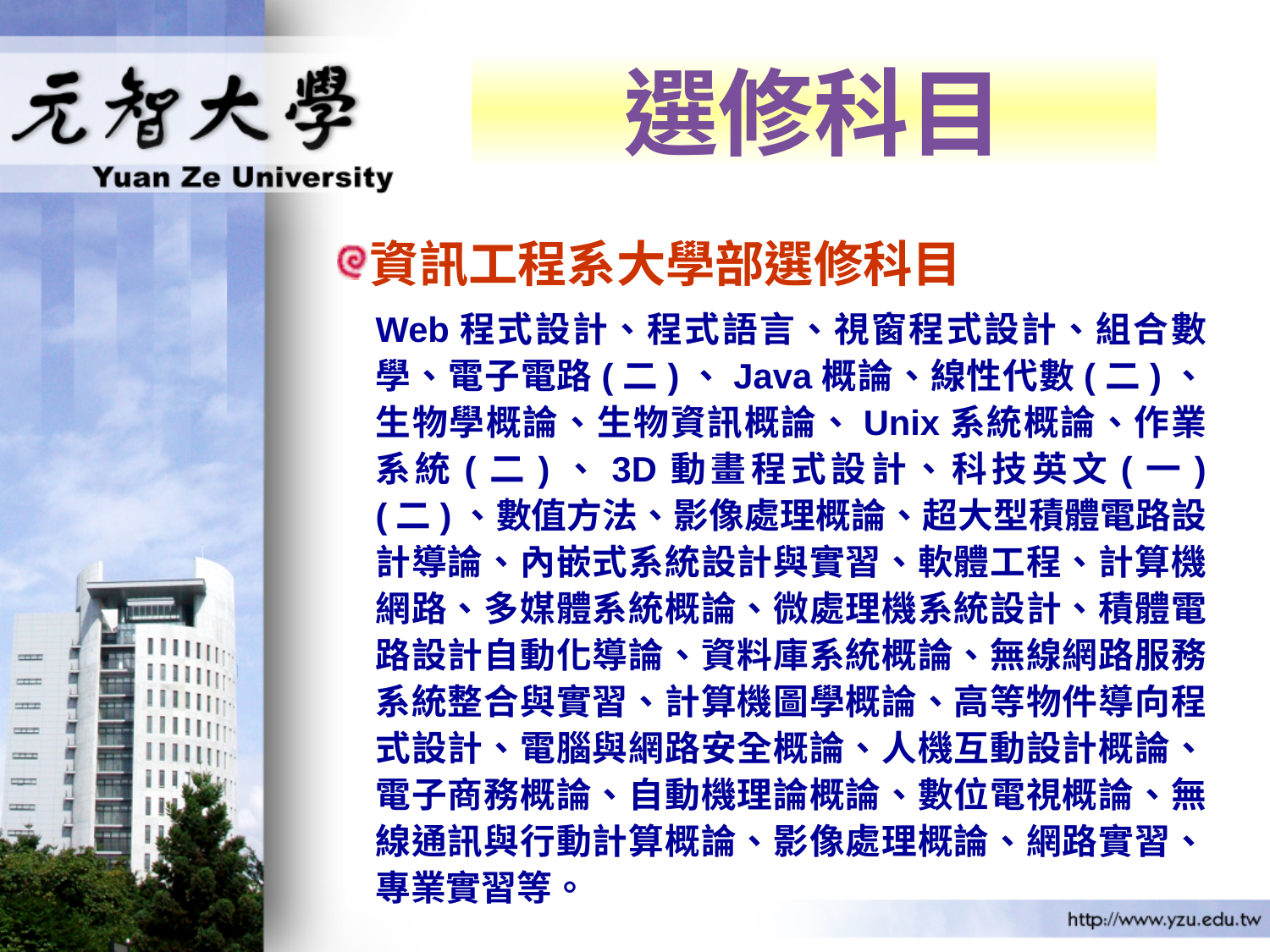

選修科目
資訊工程系大學部選修科目
	Web程式設計、程式語言、視窗程式設計、組合數學、電子電路(二)、Java概論、線性代數(二)、生物學概論、生物資訊概論、Unix系統概論、作業系統(二)、3D動畫程式設計、科技英文(一)(二)、數值方法、影像處理概論、超大型積體電路設計導論、內嵌式系統設計與實習、軟體工程、計算機網路、多媒體系統概論、微處理機系統設計、積體電路設計自動化導論、資料庫系統概論、無線網路服務系統整合與實習、計算機圖學概論、高等物件導向程式設計、電腦與網路安全概論、人機互動設計概論、電子商務概論、自動機理論概論、數位電視概論、無線通訊與行動計算概論、影像處理概論、網路實習、專業實習等。